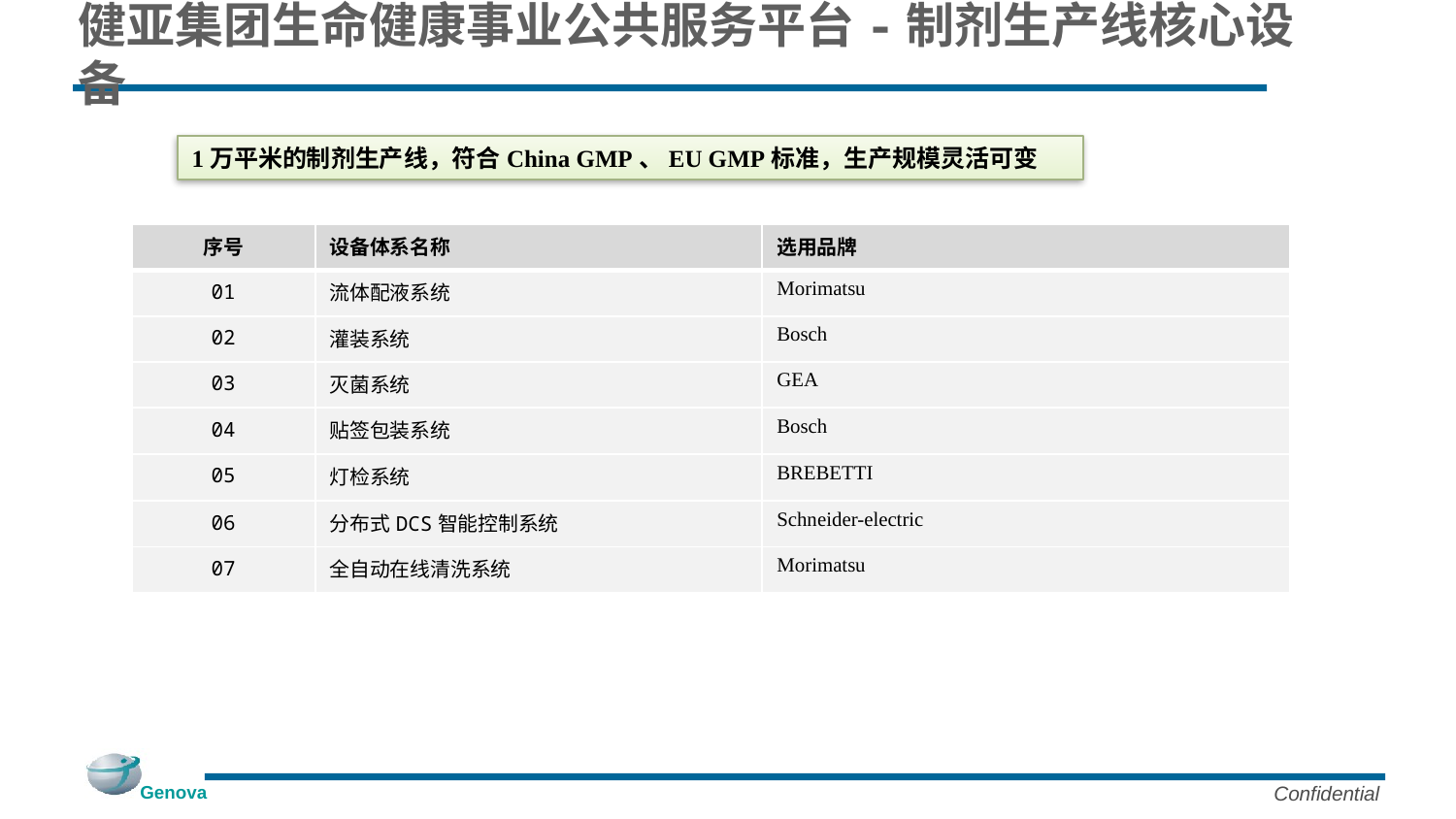

# 健亚集团生命健康事业公共服务平台-制剂生产线核心设备
1万平米的制剂生产线，符合China GMP、EU GMP标准，生产规模灵活可变
| 序号 | 设备体系名称 | 选用品牌 |
| --- | --- | --- |
| 01 | 流体配液系统 | Morimatsu |
| 02 | 灌装系统 | Bosch |
| 03 | 灭菌系统 | GEA |
| 04 | 贴签包装系统 | Bosch |
| 05 | 灯检系统 | BREBETTI |
| 06 | 分布式DCS智能控制系统 | Schneider-electric |
| 07 | 全自动在线清洗系统 | Morimatsu |